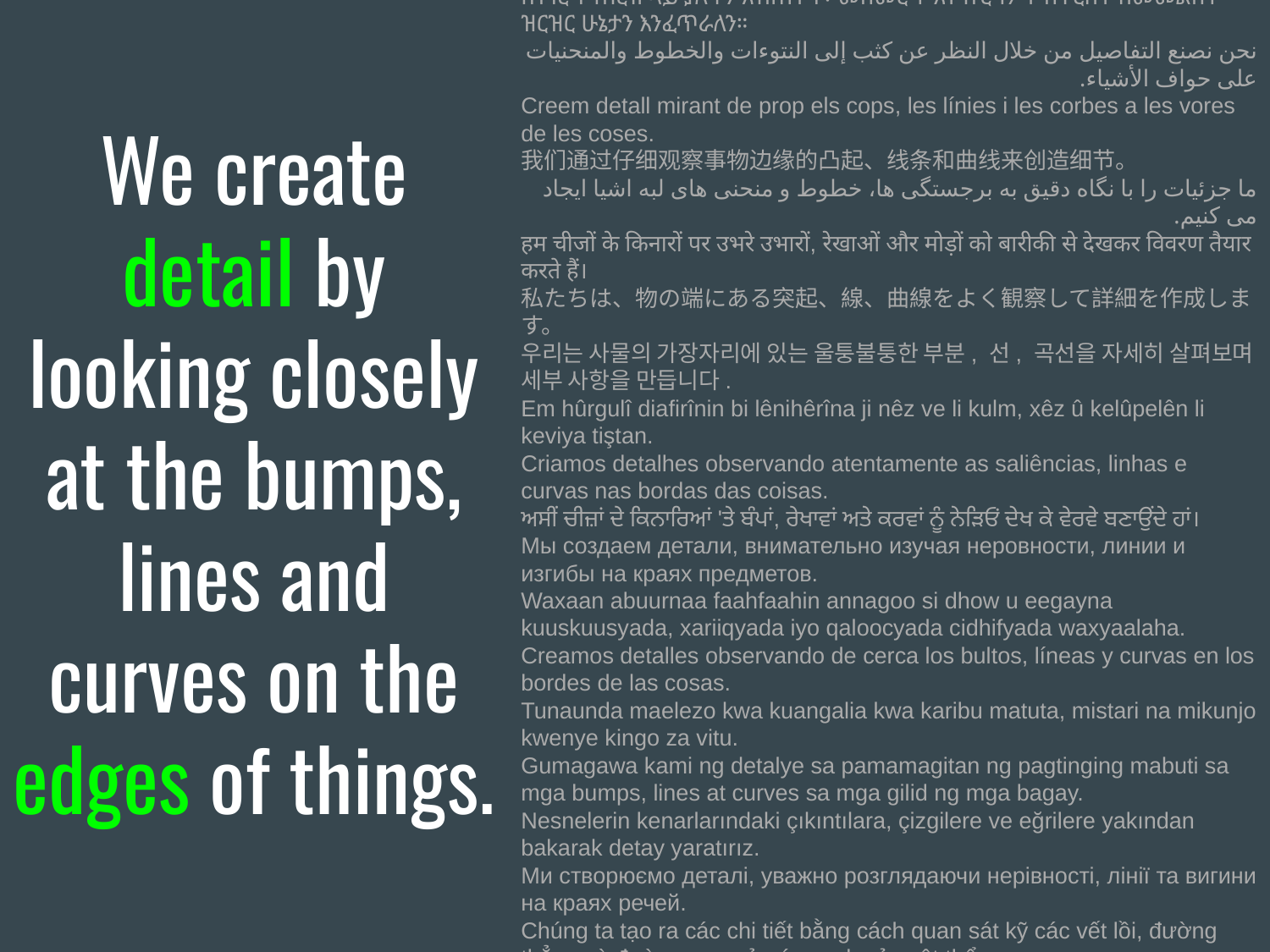

We create detail by looking closely at the bumps, lines and curves on the edges of things.
በነገሮች ጠርዝ ላይ ያሉትን እብጠቶች፣ መስመሮች እና ኩርባዎች በቅርበት በመመልከት ዝርዝር ሁኔታን እንፈጥራለን።
نحن نصنع التفاصيل من خلال النظر عن كثب إلى النتوءات والخطوط والمنحنيات على حواف الأشياء.
Creem detall mirant de prop els cops, les línies i les corbes a les vores de les coses.
我们通过仔细观察事物边缘的凸起、线条和曲线来创造细节。
ما جزئیات را با نگاه دقیق به برجستگی ها، خطوط و منحنی های لبه اشیا ایجاد می کنیم.
हम चीजों के किनारों पर उभरे उभारों, रेखाओं और मोड़ों को बारीकी से देखकर विवरण तैयार करते हैं।
私たちは、物の端にある突起、線、曲線をよく観察して詳細を作成します。
우리는 사물의 가장자리에 있는 울퉁불퉁한 부분, 선, 곡선을 자세히 살펴보며 세부 사항을 만듭니다.
Em hûrgulî diafirînin bi lênihêrîna ji nêz ve li kulm, xêz û kelûpelên li keviya tiştan.
Criamos detalhes observando atentamente as saliências, linhas e curvas nas bordas das coisas.
ਅਸੀਂ ਚੀਜ਼ਾਂ ਦੇ ਕਿਨਾਰਿਆਂ 'ਤੇ ਬੰਪਾਂ, ਰੇਖਾਵਾਂ ਅਤੇ ਕਰਵਾਂ ਨੂੰ ਨੇੜਿਓਂ ਦੇਖ ਕੇ ਵੇਰਵੇ ਬਣਾਉਂਦੇ ਹਾਂ।
Мы создаем детали, внимательно изучая неровности, линии и изгибы на краях предметов.
Waxaan abuurnaa faahfaahin annagoo si dhow u eegayna kuuskuusyada, xariiqyada iyo qaloocyada cidhifyada waxyaalaha.
Creamos detalles observando de cerca los bultos, líneas y curvas en los bordes de las cosas.
Tunaunda maelezo kwa kuangalia kwa karibu matuta, mistari na mikunjo kwenye kingo za vitu.
Gumagawa kami ng detalye sa pamamagitan ng pagtinging mabuti sa mga bumps, lines at curves sa mga gilid ng mga bagay.
Nesnelerin kenarlarındaki çıkıntılara, çizgilere ve eğrilere yakından bakarak detay yaratırız.
Ми створюємо деталі, уважно розглядаючи нерівності, лінії та вигини на краях речей.
Chúng ta tạo ra các chi tiết bằng cách quan sát kỹ các vết lồi, đường thẳng và đường cong ở các cạnh của vật thể.